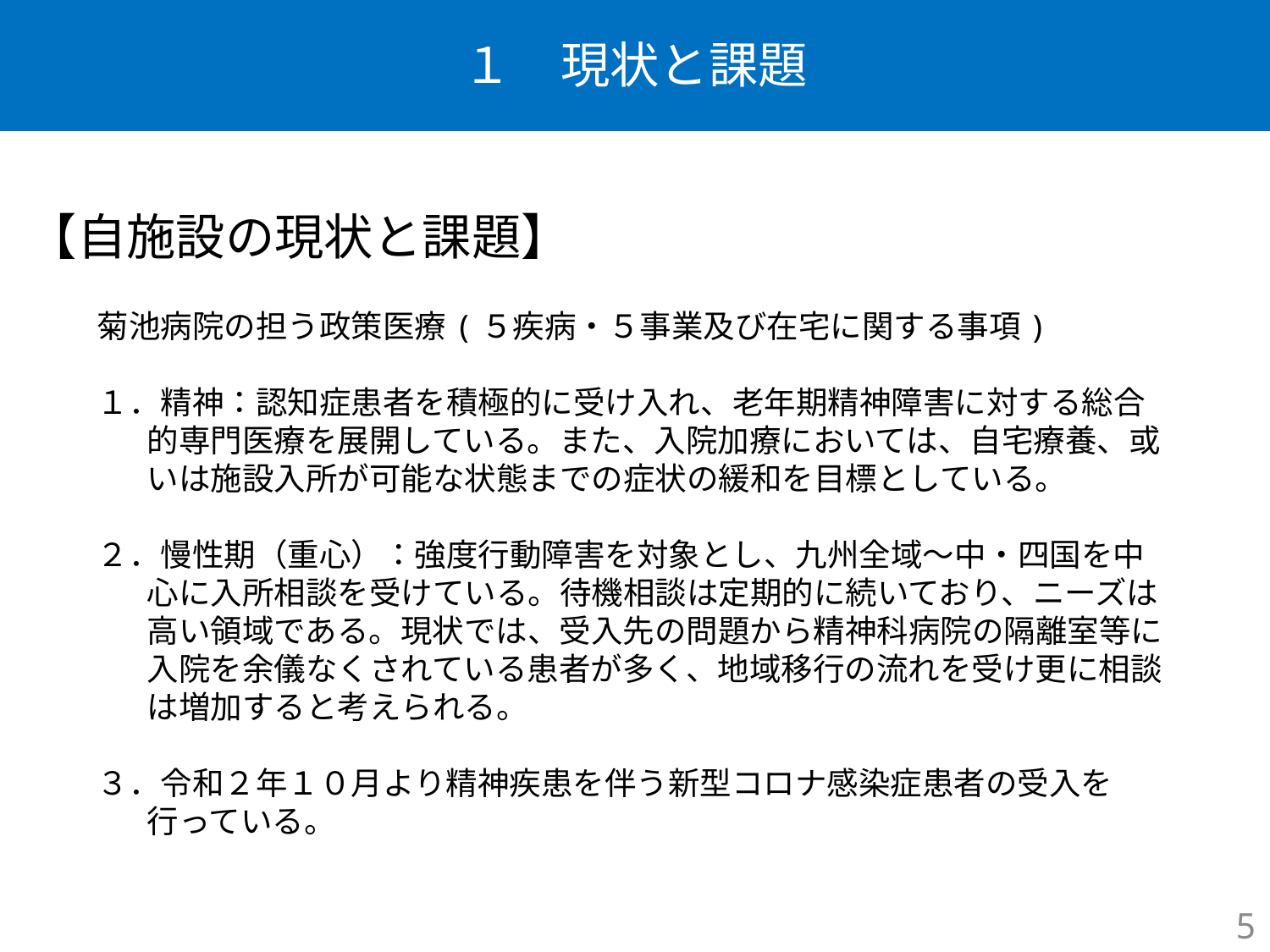

# １　現状と課題
【自施設の現状と課題】

菊池病院の担う政策医療(５疾病・５事業及び在宅に関する事項)

１．精神：認知症患者を積極的に受け入れ、老年期精神障害に対する総合的専門医療を展開している。また、入院加療においては、自宅療養、或いは施設入所が可能な状態までの症状の緩和を目標としている。

２．慢性期（重心）：強度行動障害を対象とし、九州全域～中・四国を中心に入所相談を受けている。待機相談は定期的に続いており、ニーズは高い領域である。現状では、受入先の問題から精神科病院の隔離室等に入院を余儀なくされている患者が多く、地域移行の流れを受け更に相談は増加すると考えられる。

３．令和２年１０月より精神疾患を伴う新型コロナ感染症患者の受入を行っている。

5